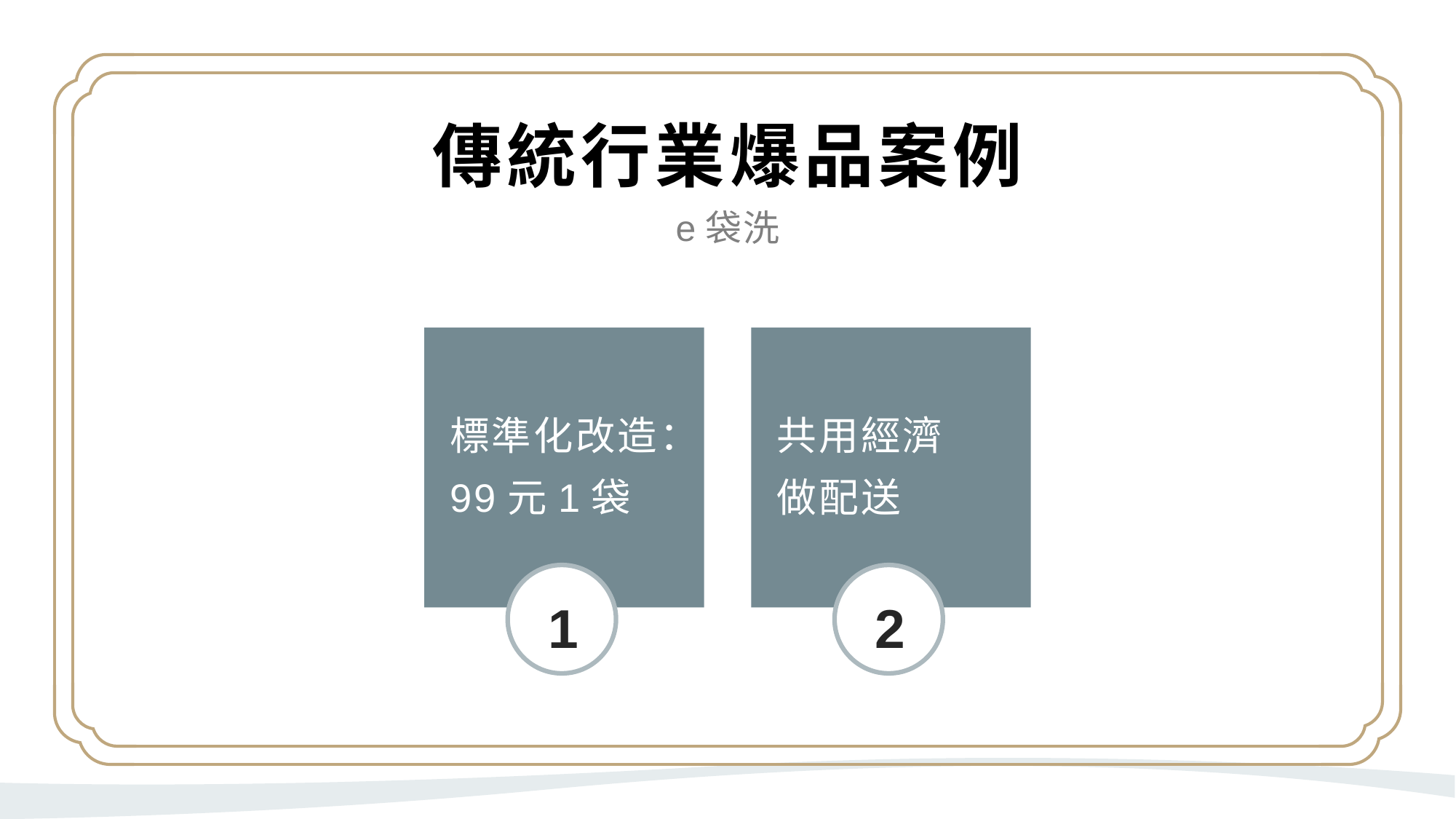

傳統行業爆品案例
e袋洗

標準化改造：99元1袋
共用經濟
做配送

1
2